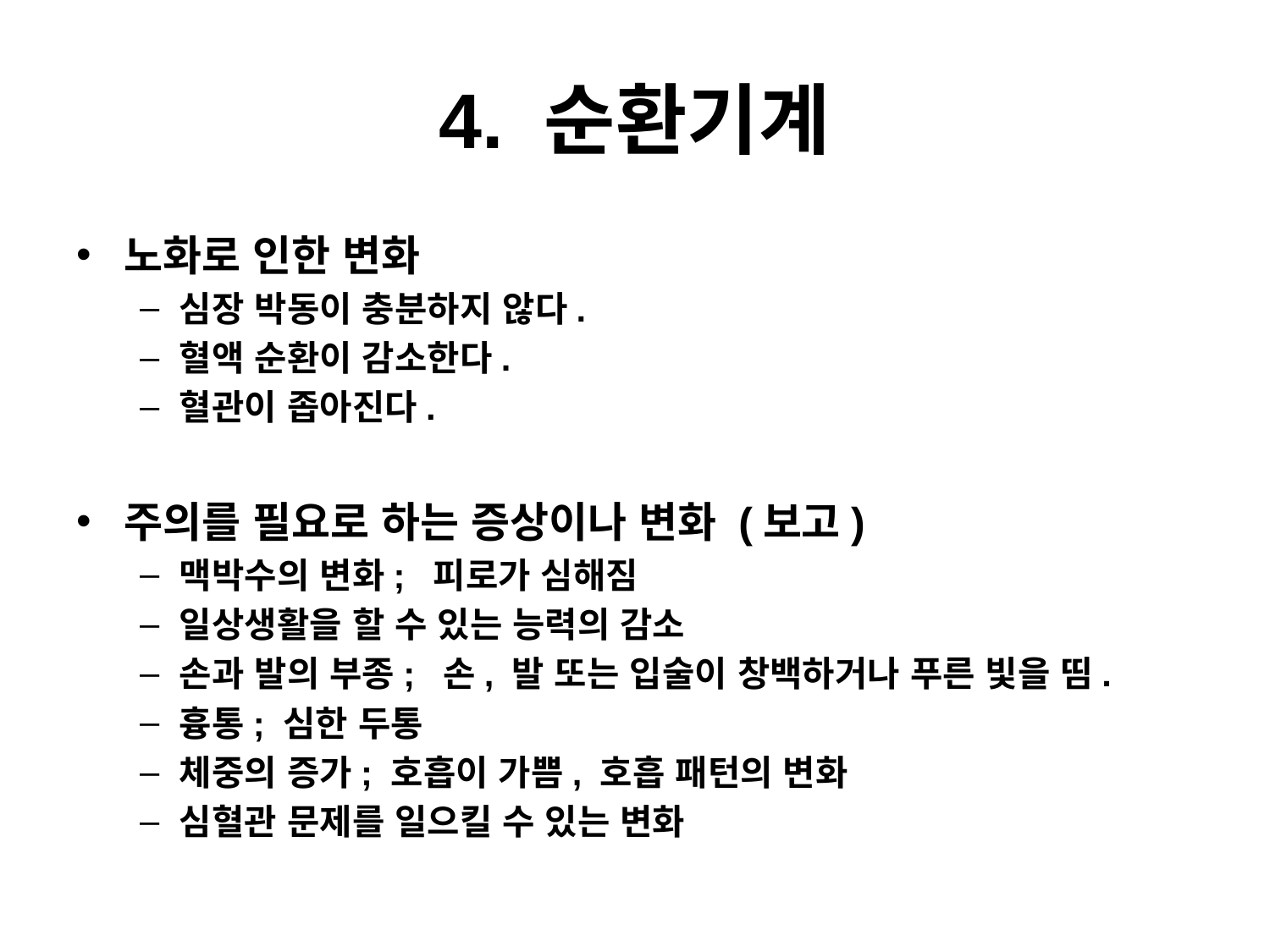

# 4. 순환기계
노화로 인한 변화
심장 박동이 충분하지 않다.
혈액 순환이 감소한다.
혈관이 좁아진다.

주의를 필요로 하는 증상이나 변화 (보고)
맥박수의 변화;  피로가 심해짐
일상생활을 할 수 있는 능력의 감소
손과 발의 부종;  손, 발 또는 입술이 창백하거나 푸른 빛을 띰.
흉통; 심한 두통
체중의 증가; 호흡이 가쁨, 호흡 패턴의 변화
심혈관 문제를 일으킬 수 있는 변화